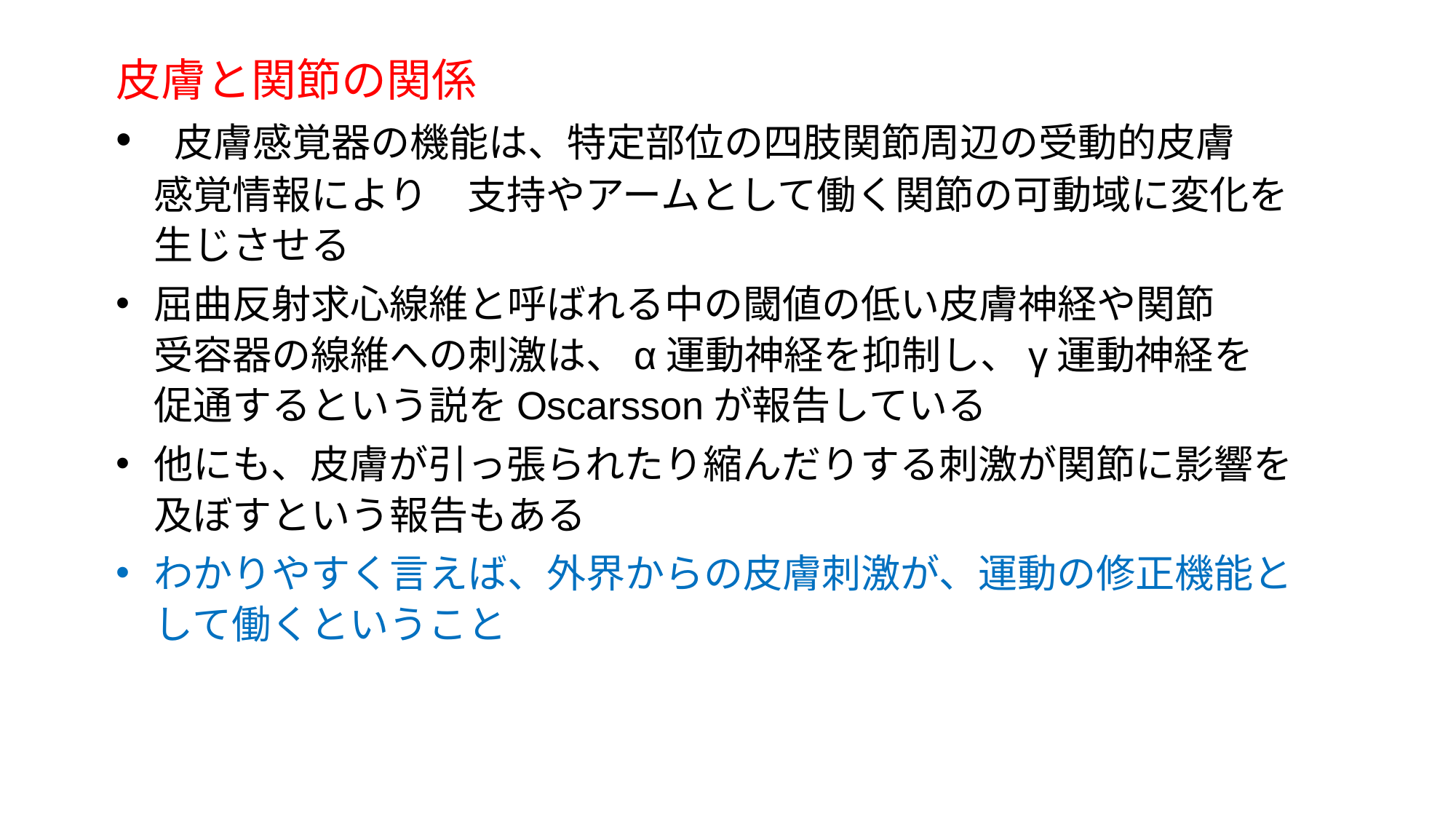

皮膚と関節の関係
 皮膚感覚器の機能は、特定部位の四肢関節周辺の受動的皮膚
感覚情報により　支持やアームとして働く関節の可動域に変化を
生じさせる
屈曲反射求心線維と呼ばれる中の閾値の低い皮膚神経や関節
受容器の線維への刺激は、α運動神経を抑制し、γ運動神経を
促通するという説をOscarssonが報告している
他にも、皮膚が引っ張られたり縮んだりする刺激が関節に影響を
及ぼすという報告もある
わかりやすく言えば、外界からの皮膚刺激が、運動の修正機能と
して働くということ